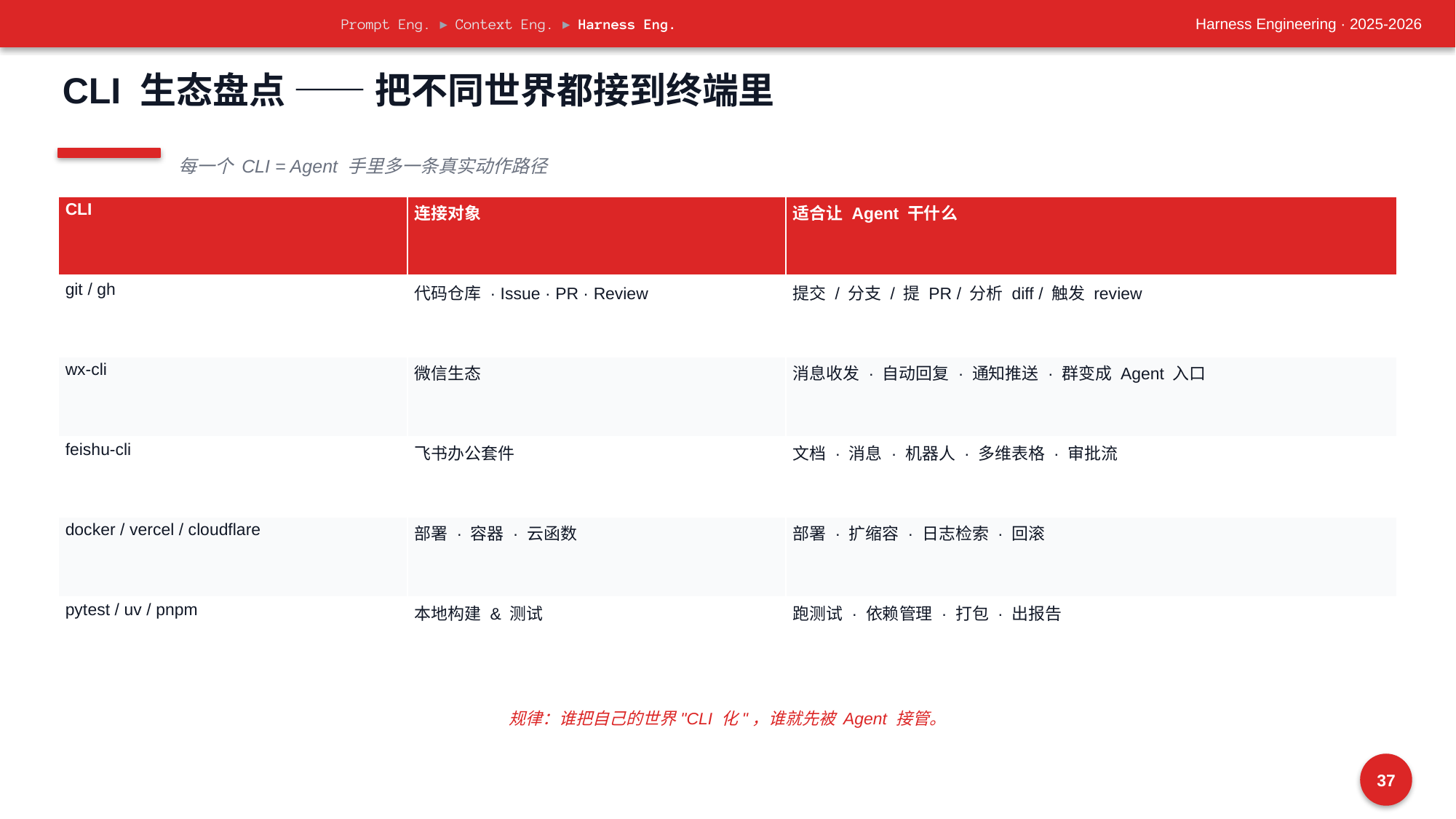

Prompt Eng.  ▸  Context Eng.  ▸  Harness Eng.
Harness Engineering · 2025-2026
CLI 生态盘点 —— 把不同世界都接到终端里
每一个 CLI = Agent 手里多一条真实动作路径

| CLI | 连接对象 | 适合让 Agent 干什么 |
| --- | --- | --- |
| git / gh | 代码仓库 · Issue · PR · Review | 提交 / 分支 / 提 PR / 分析 diff / 触发 review |
| wx-cli | 微信生态 | 消息收发 · 自动回复 · 通知推送 · 群变成 Agent 入口 |
| feishu-cli | 飞书办公套件 | 文档 · 消息 · 机器人 · 多维表格 · 审批流 |
| docker / vercel / cloudflare | 部署 · 容器 · 云函数 | 部署 · 扩缩容 · 日志检索 · 回滚 |
| pytest / uv / pnpm | 本地构建 & 测试 | 跑测试 · 依赖管理 · 打包 · 出报告 |
规律：谁把自己的世界"CLI 化"，谁就先被 Agent 接管。

37